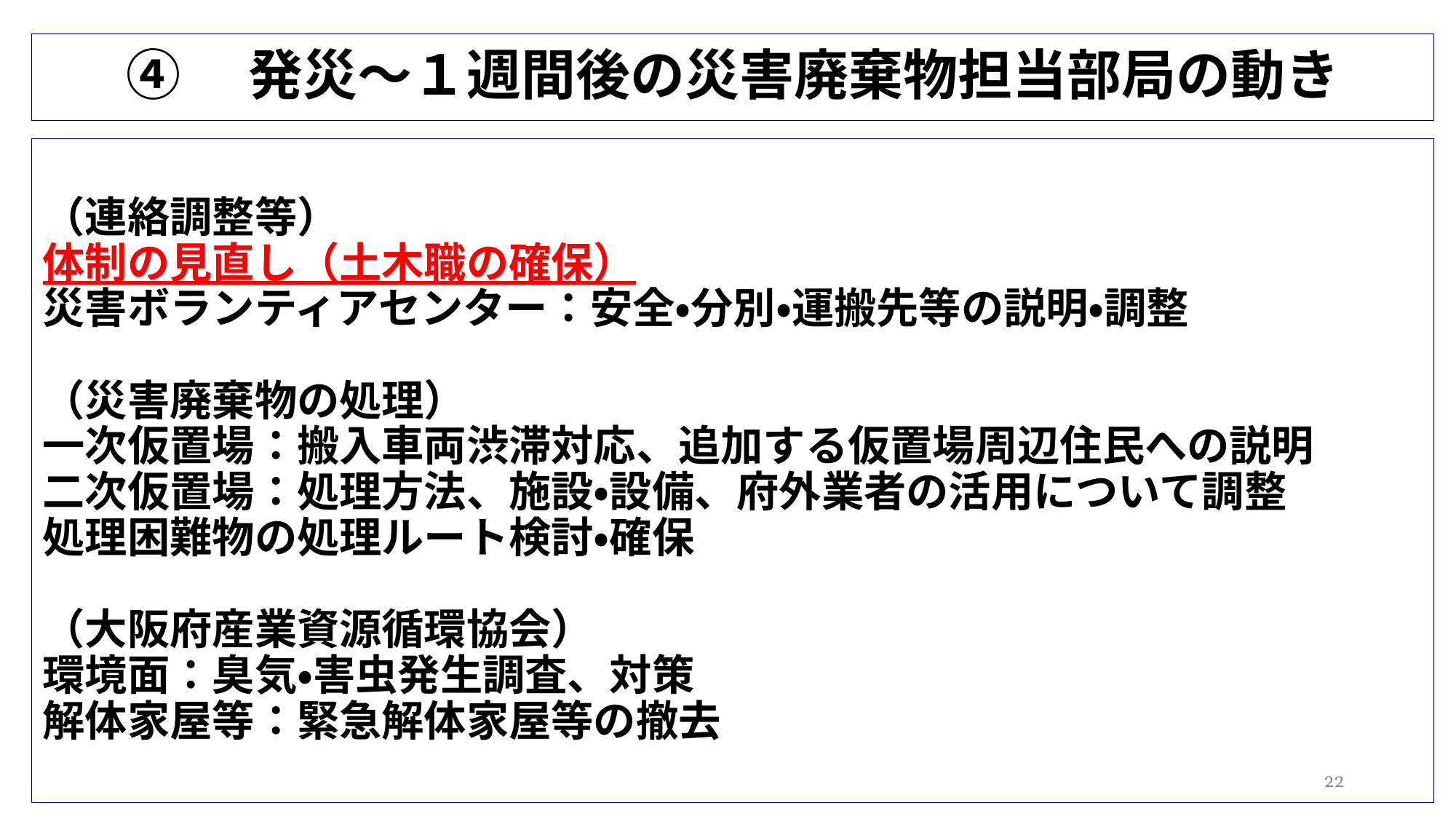

④　発災～１週間後の災害廃棄物担当部局の動き
（連絡調整等）
体制の見直し（土木職の確保）
災害ボランティアセンター：安全・分別・運搬先等の説明・調整

（災害廃棄物の処理）
一次仮置場：搬入車両渋滞対応、追加する仮置場周辺住民への説明
二次仮置場：処理方法、施設・設備、府外業者の活用について調整
処理困難物の処理ルート検討・確保

（大阪府産業資源循環協会）
環境面：臭気・害虫発生調査、対策
解体家屋等：緊急解体家屋等の撤去
22